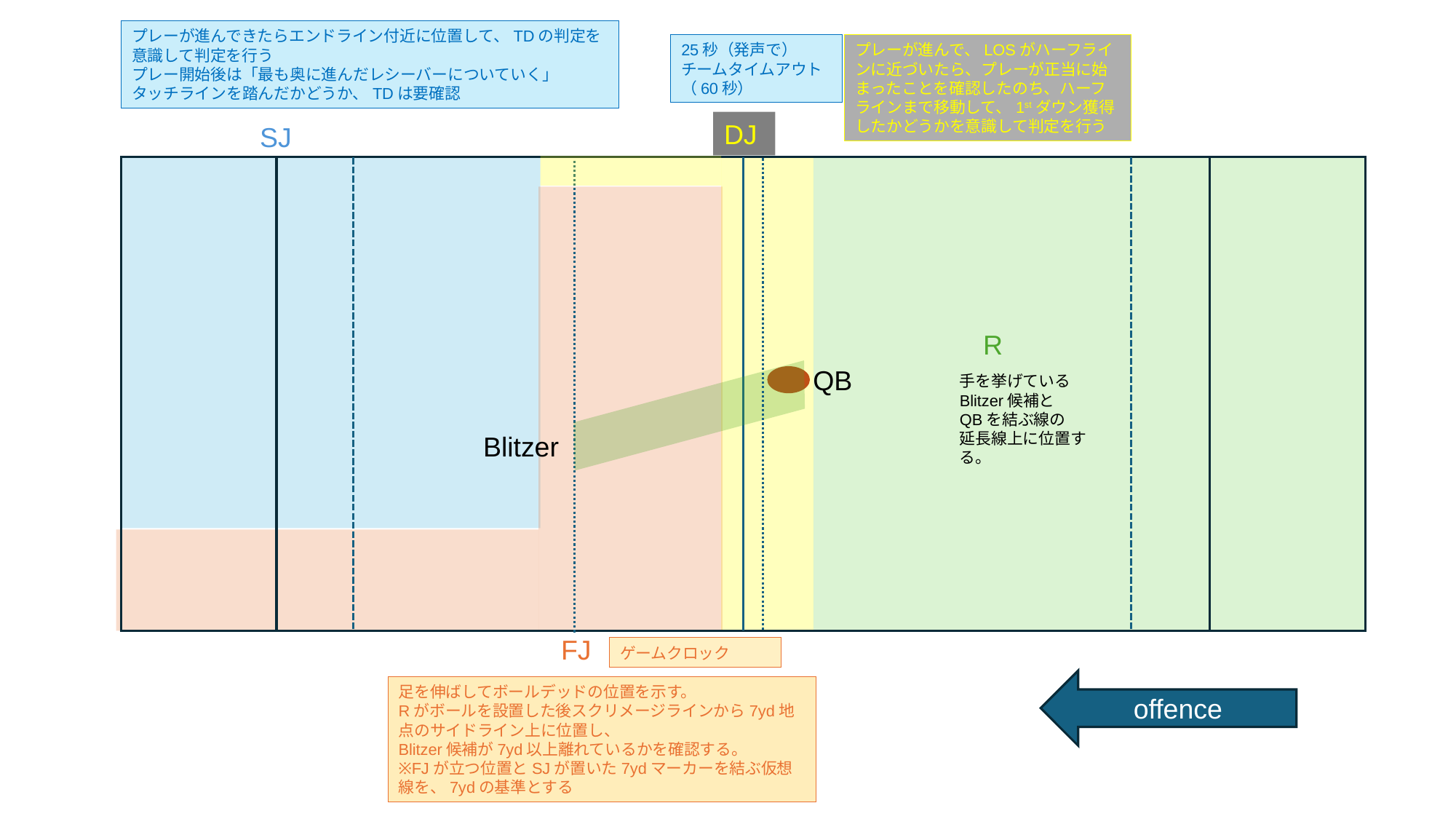

プレーが進んできたらエンドライン付近に位置して、TDの判定を意識して判定を行う
プレー開始後は「最も奥に進んだレシーバーについていく」
タッチラインを踏んだかどうか、TDは要確認
25秒（発声で）
チームタイムアウト
（60秒）
プレーが進んで、LOSがハーフラインに近づいたら、プレーが正当に始まったことを確認したのち、ハーフラインまで移動して、1stダウン獲得したかどうかを意識して判定を行う
DJ
SJ

R
QB
手を挙げているBlitzer候補と
QBを結ぶ線の
延長線上に位置する。

Blitzer

FJ
ゲームクロック
offence
足を伸ばしてボールデッドの位置を示す。
Rがボールを設置した後スクリメージラインから7yd地点のサイドライン上に位置し、
Blitzer候補が7yd以上離れているかを確認する。
※FJが立つ位置とSJが置いた7ydマーカーを結ぶ仮想線を、7ydの基準とする